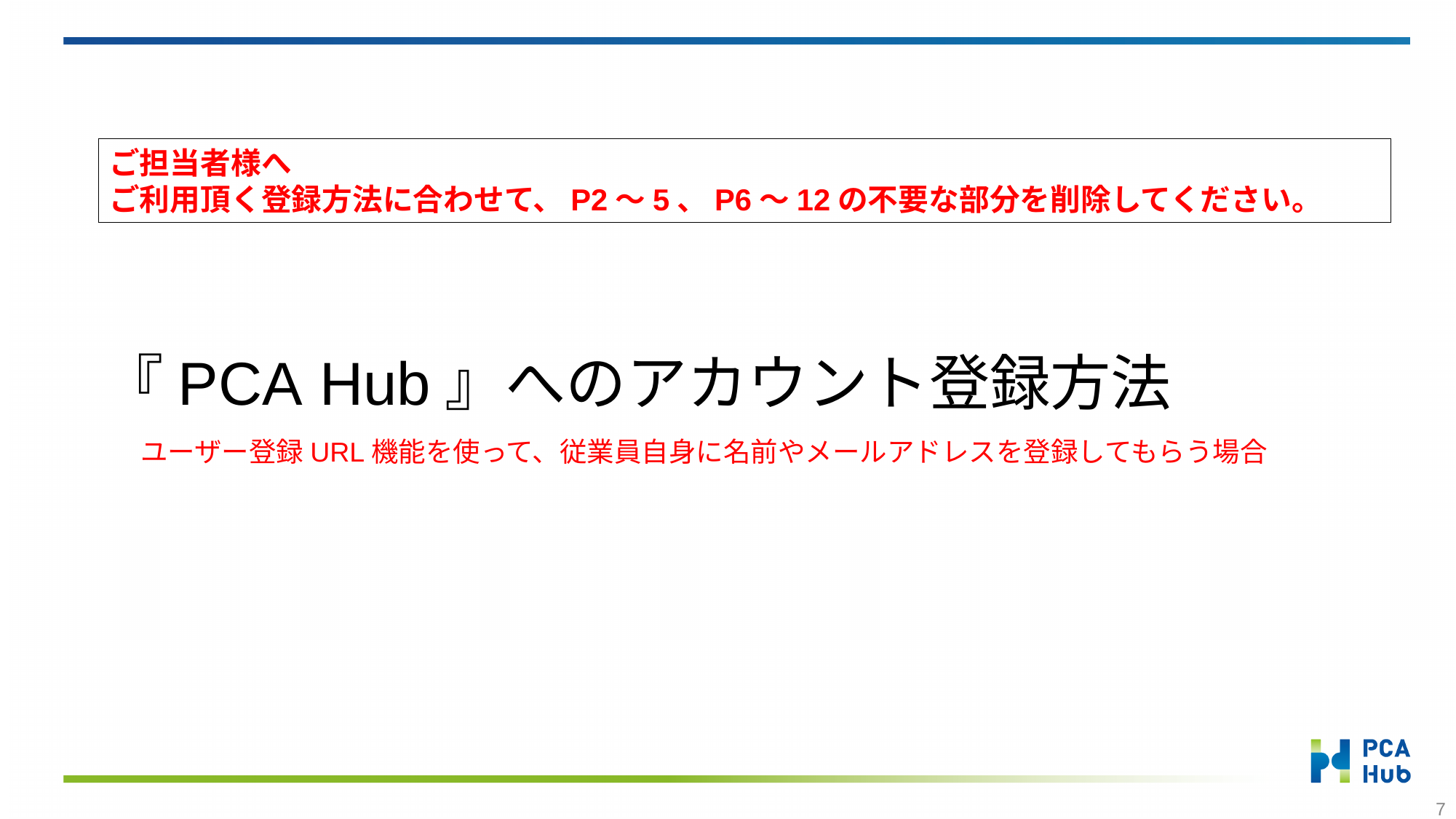

ご担当者様へ
ご利用頂く登録方法に合わせて、P2～5、P6～12の不要な部分を削除してください。
『PCA Hub』へのアカウント登録方法
ユーザー登録URL機能を使って、従業員自身に名前やメールアドレスを登録してもらう場合

7